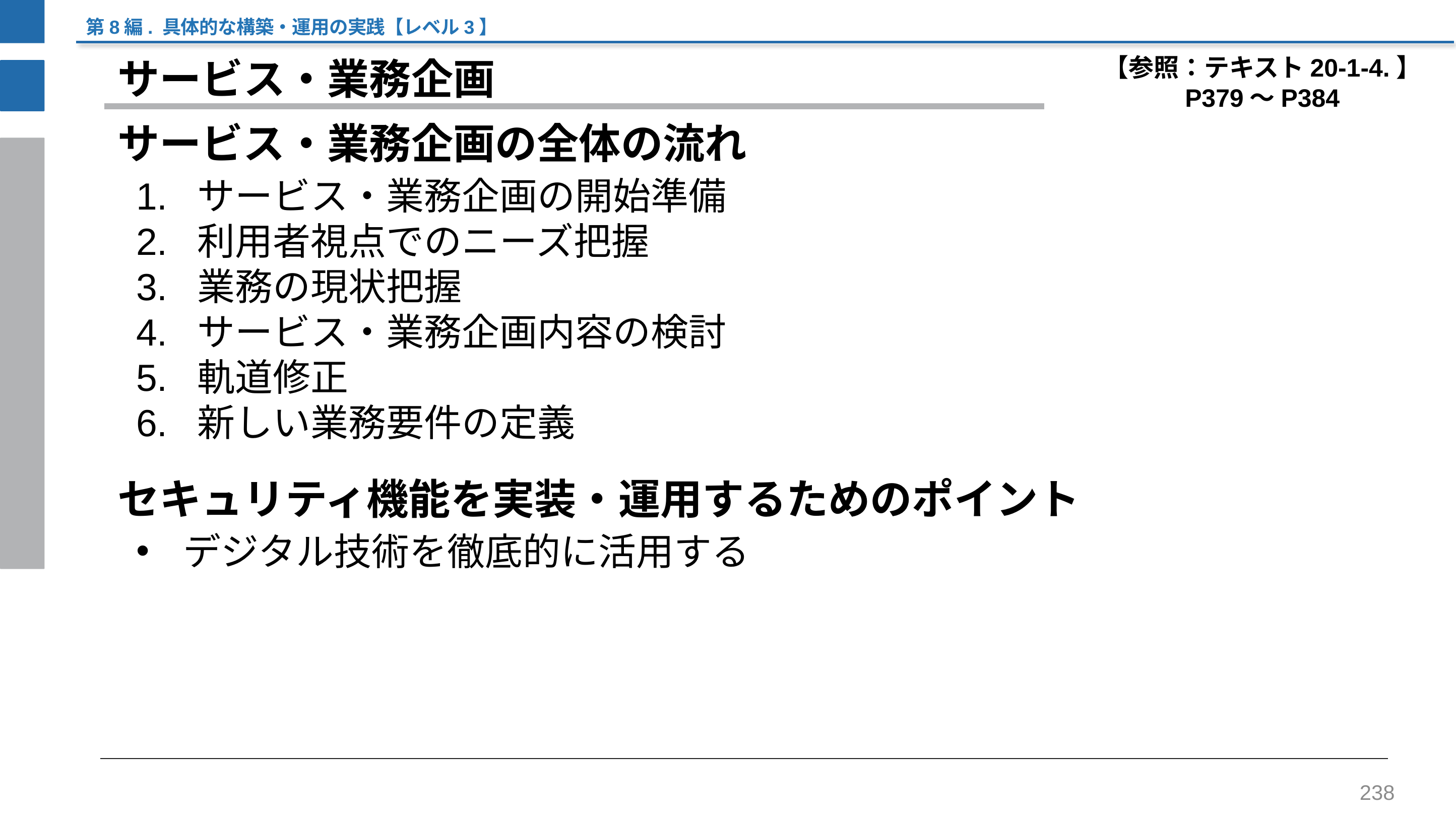

第8編. 具体的な構築・運用の実践【レベル3】
【参照：テキスト20-1-4.】
P379～P384
サービス・業務企画
サービス・業務企画の全体の流れ
サービス・業務企画の開始準備
利用者視点でのニーズ把握
業務の現状把握
サービス・業務企画内容の検討
軌道修正
新しい業務要件の定義

セキュリティ機能を実装・運用するためのポイント
デジタル技術を徹底的に活用する
238